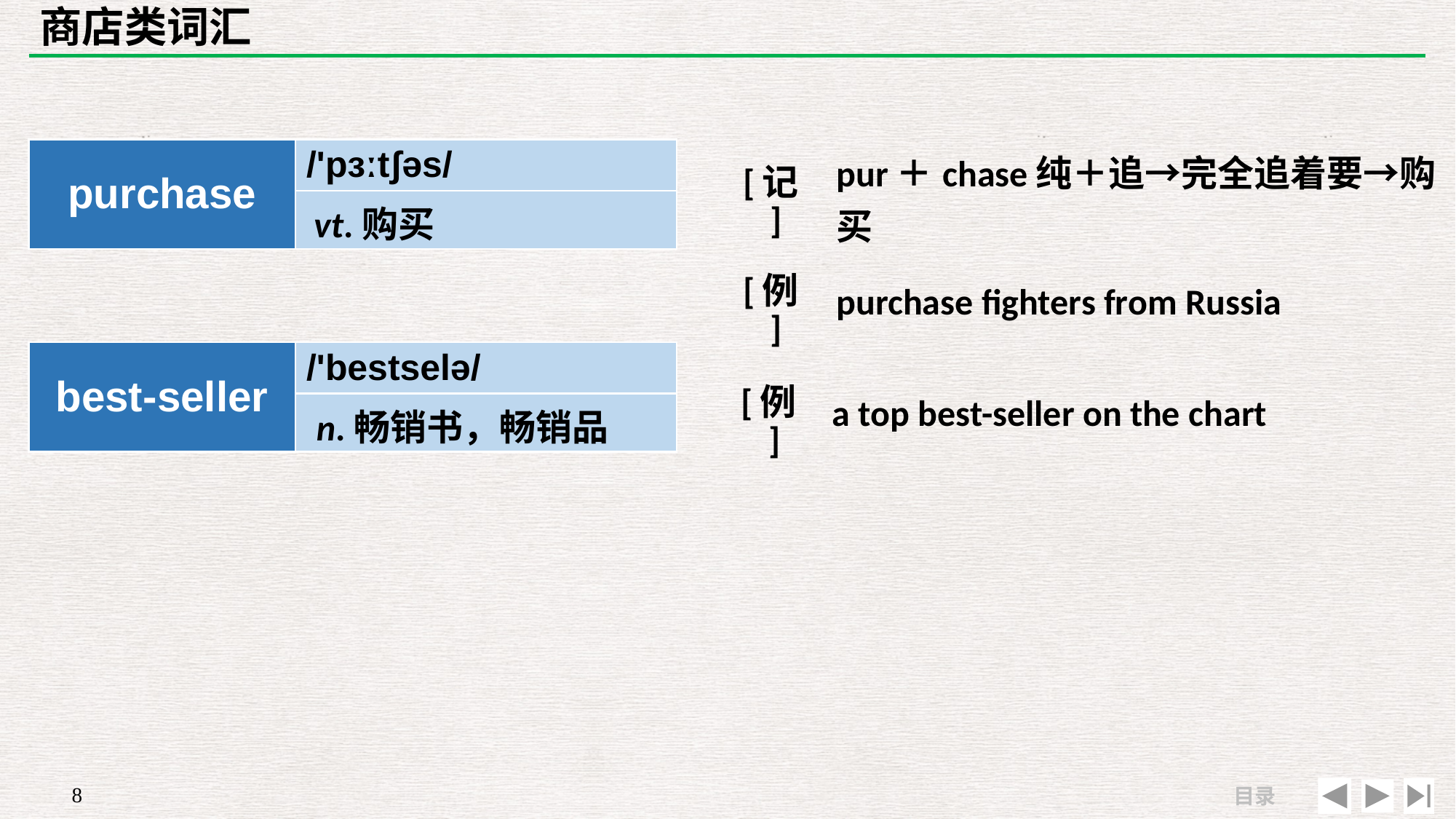

# 商店类词汇

| purchase | /'pɜːtʃəs/ |
| --- | --- |
|  |  |
| [记] | pur＋chase纯＋追→完全追着要→购买 |
| --- | --- |
| [例] | purchase fighters from Russia |
vt.购买
|  |  |
| --- | --- |
| [例] | a top best-seller on the chart |
| best-seller | /'bestselə/ |
| --- | --- |
|  |  |
n.畅销书，畅销品